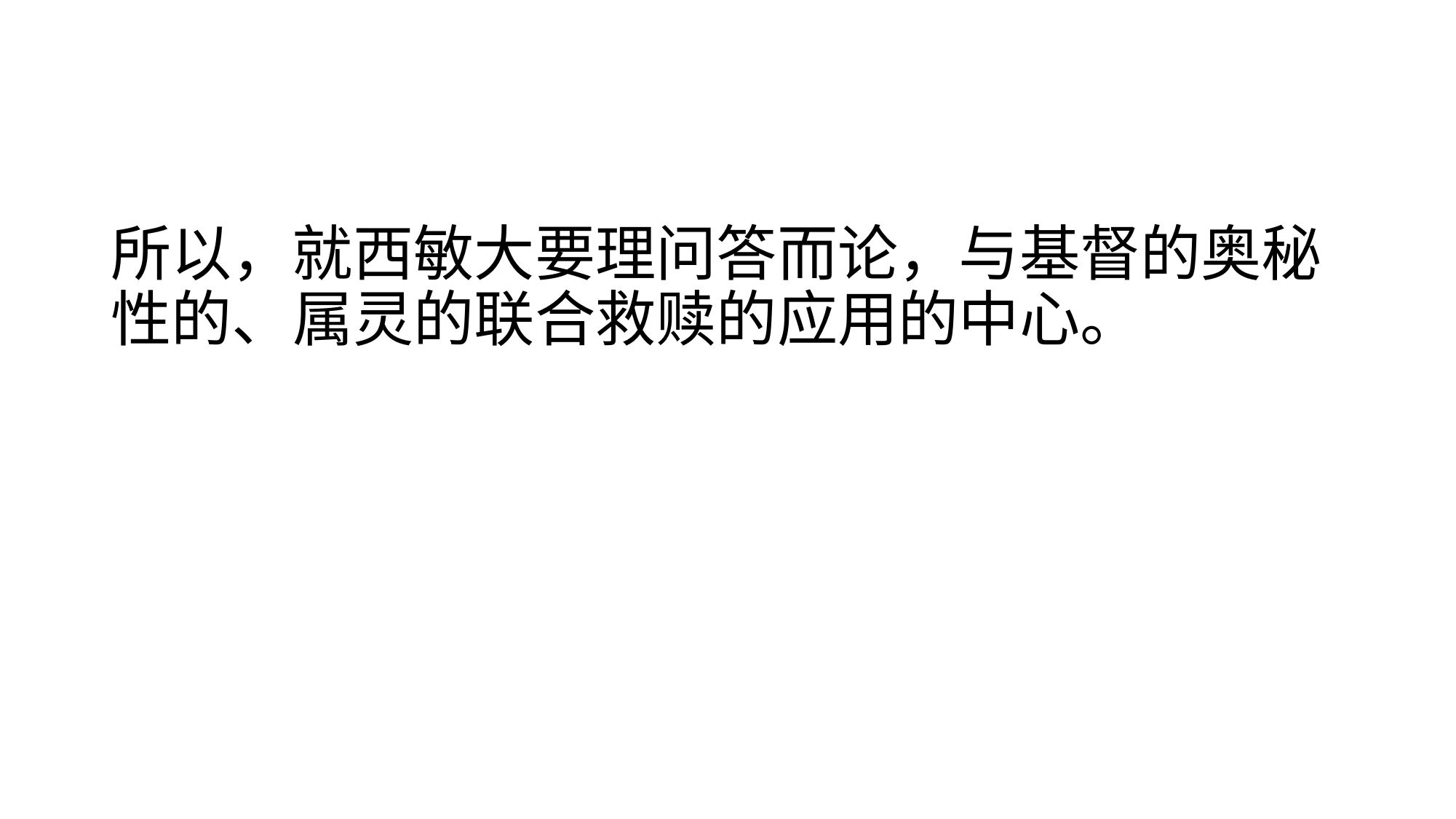

#
所以，就西敏大要理问答而论，与基督的奥秘性的、属灵的联合救赎的应用的中心。